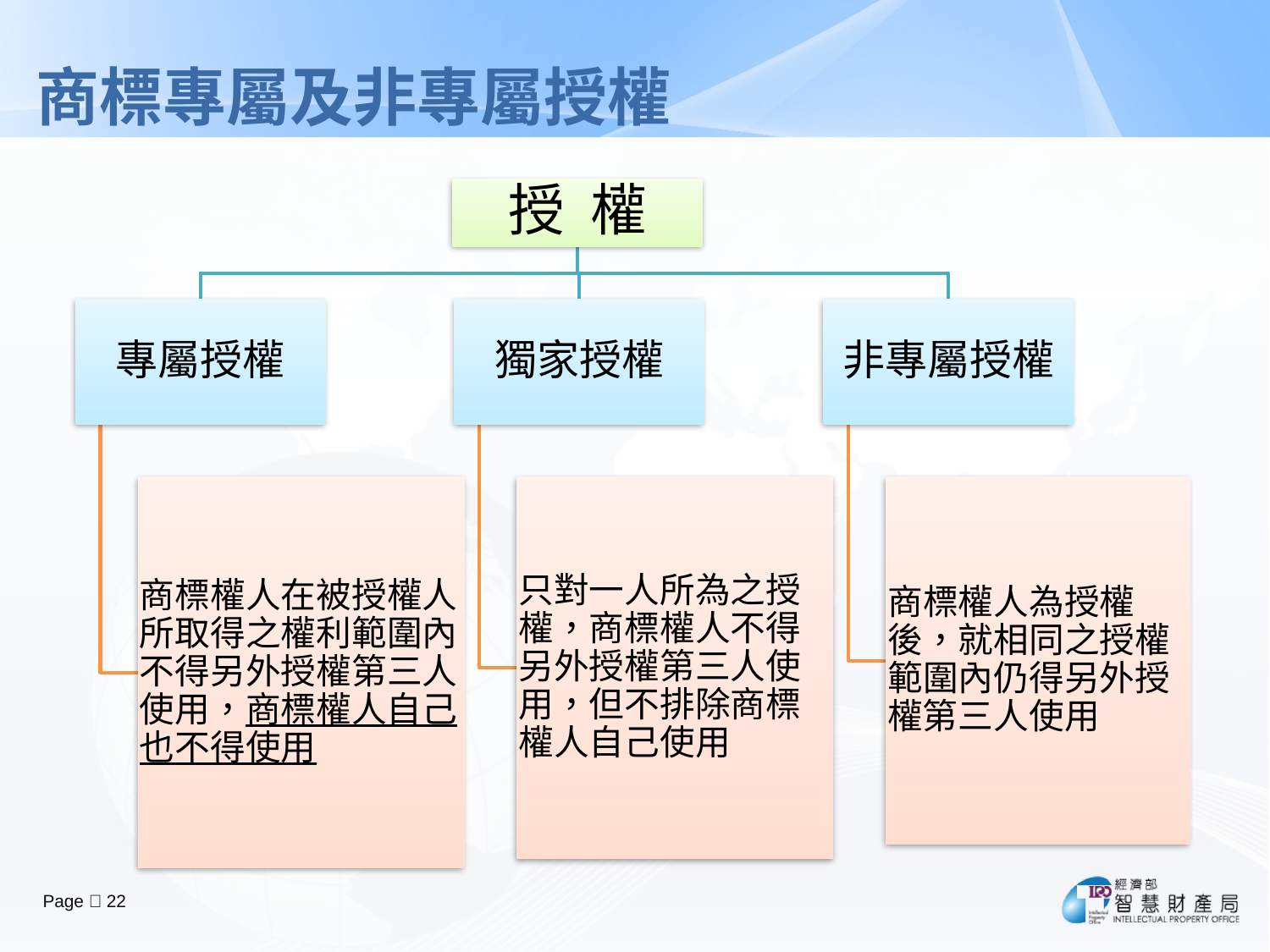

# 商標專屬及非專屬授權
授  權
專屬授權
商標權人在被授權人所取得之權利範圍內不得另外授權第三人使用，商標權人自己也不得使用
獨家授權
只對一人所為之授權，商標權人不得另外授權第三人使用，但不排除商標權人自己使用
非專屬授權
商標權人為授權後，就相同之授權範圍內仍得另外授權第三人使用